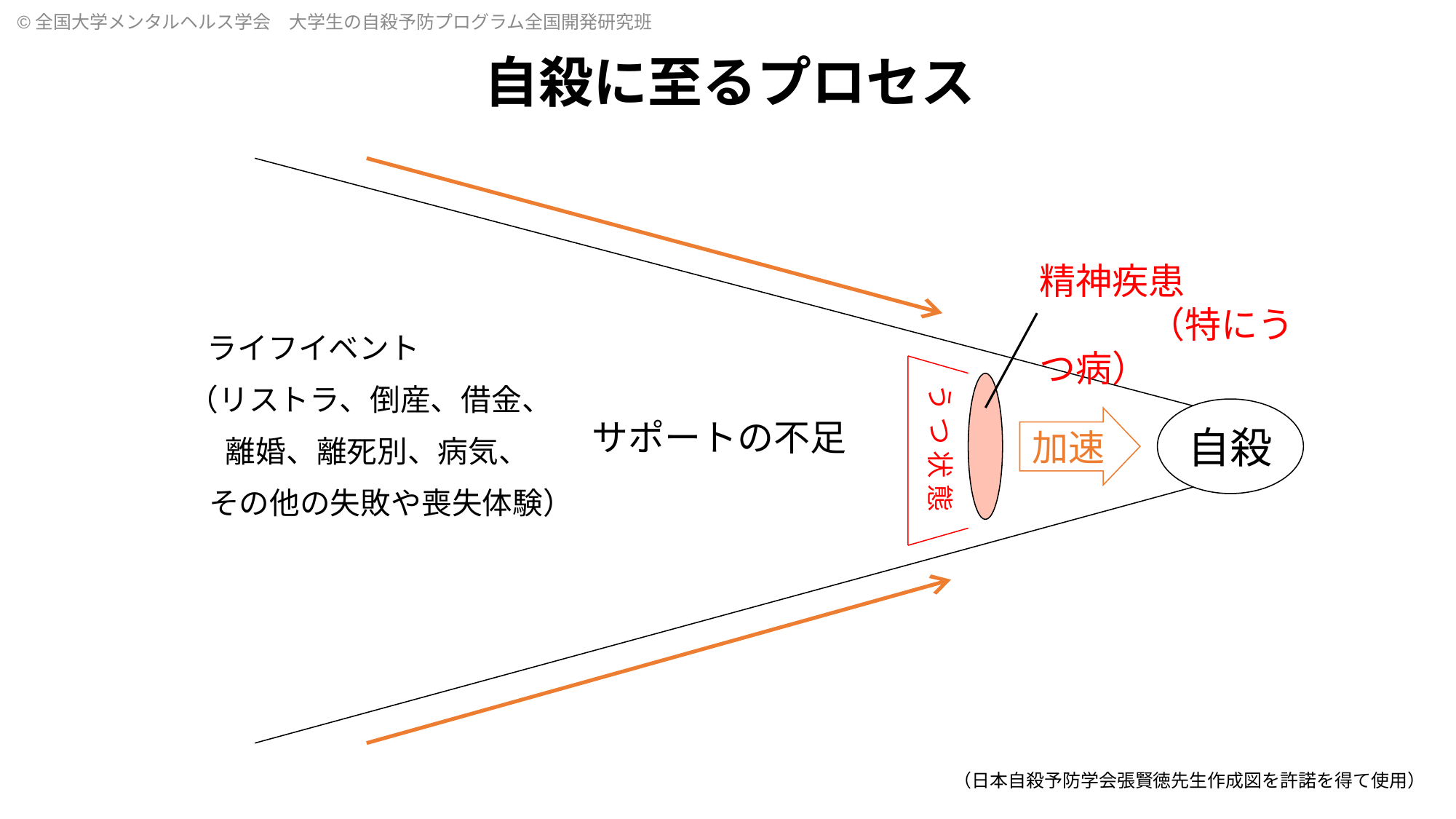

自殺に至るプロセス

精神疾患　　　　　　（特にうつ病）

  ライフイベント
（リストラ、倒産、借金、
　 離婚、離死別、病気、
  その他の失敗や喪失体験）

う つ 状 態

自殺
加速
サポートの不足

（日本自殺予防学会張賢徳先生作成図を許諾を得て使用）